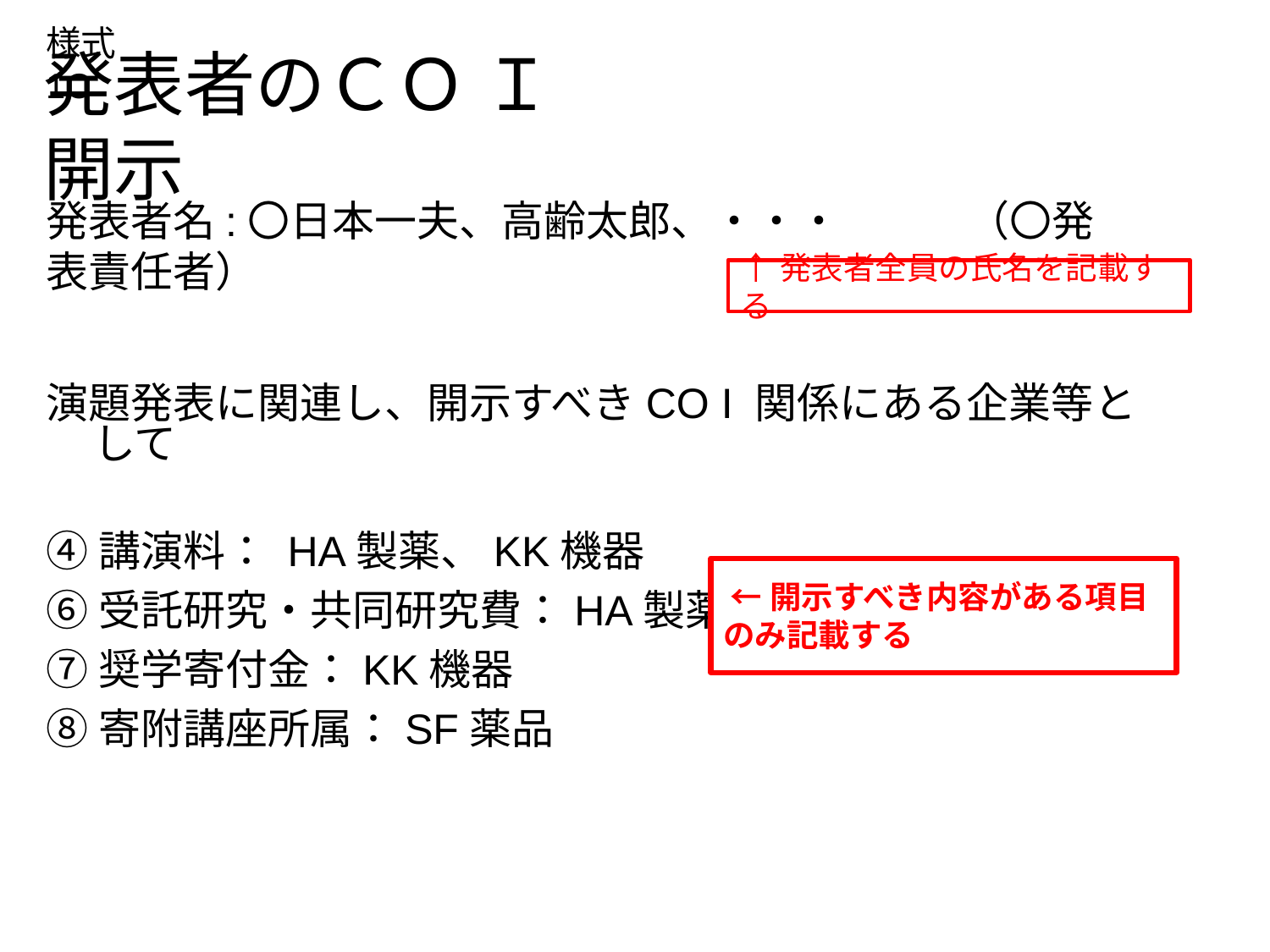

様式1C

# 発表者のＣＯ Ｉ 開示
発表者名:〇日本一夫、高齢太郎、・・・　　　（〇発表責任者）
↑発表者全員の氏名を記載する
演題発表に関連し、開示すべきCO I 関係にある企業等として

④講演料： HA製薬、KK機器
⑥受託研究・共同研究費：HA製薬
⑦奨学寄付金：KK機器
⑧寄附講座所属：SF薬品

 ←開示すべき内容がある項目のみ記載する